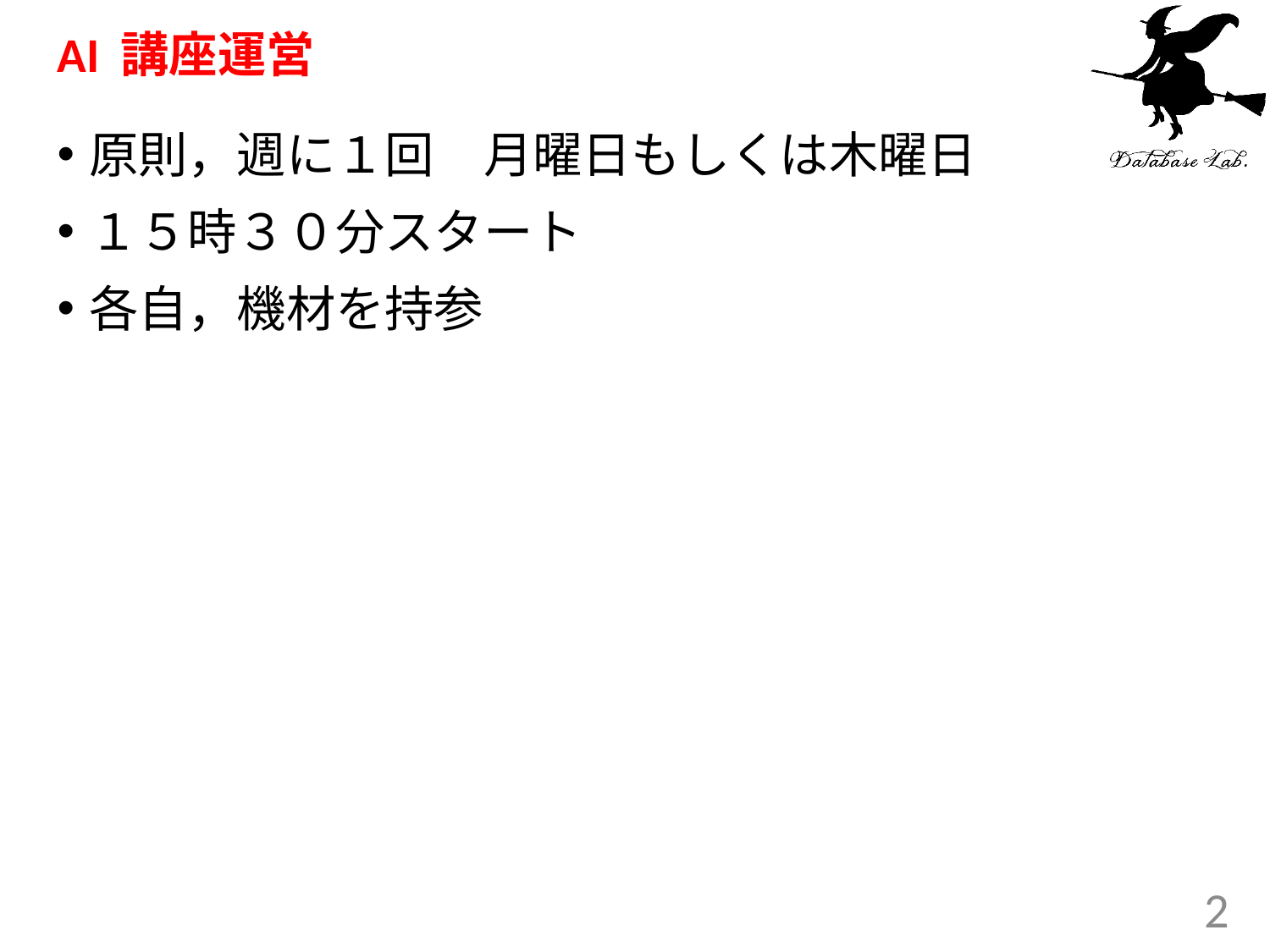

# AI 講座運営
原則，週に１回　月曜日もしくは木曜日
１５時３０分スタート
各自，機材を持参
2